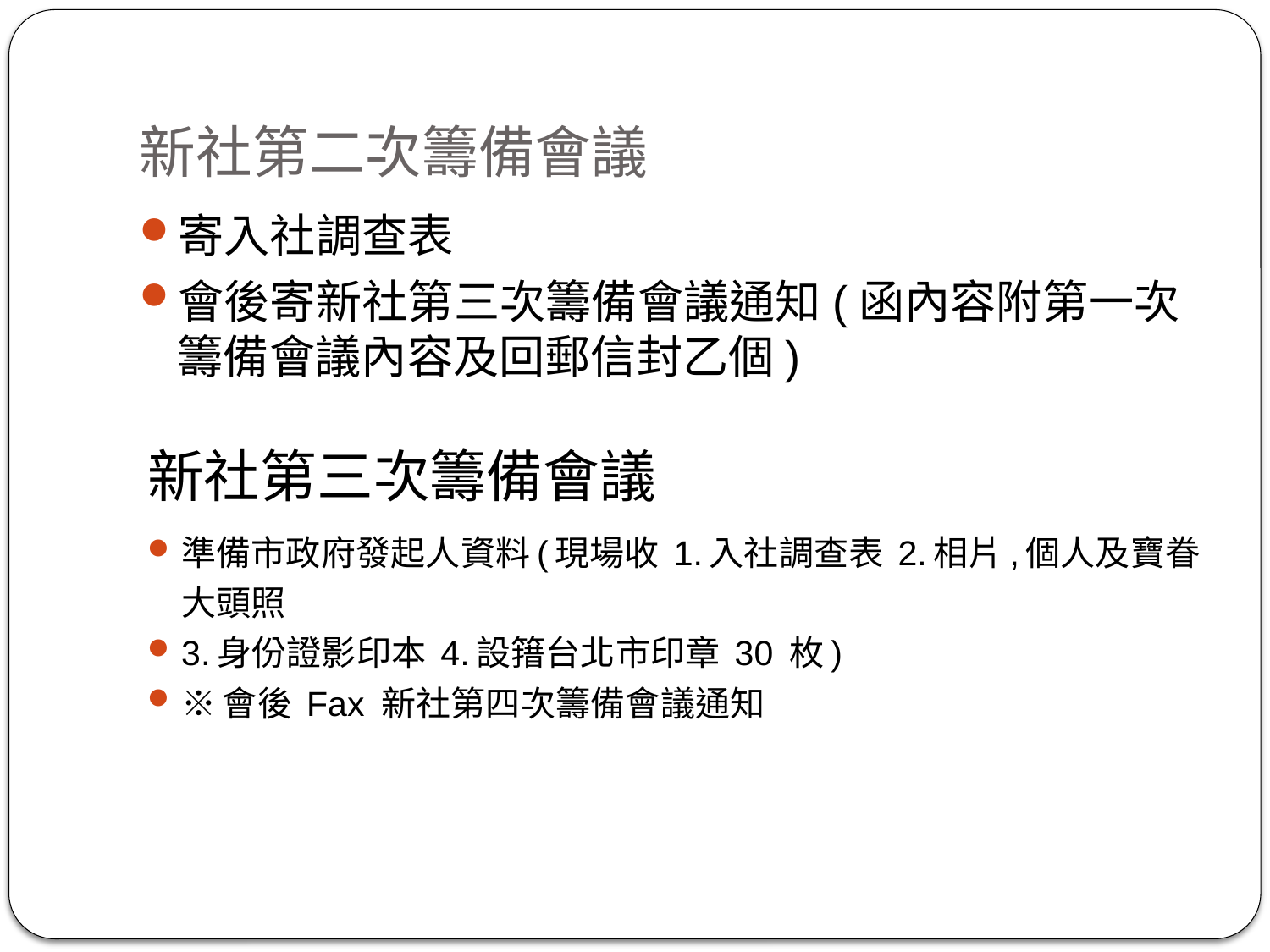

# 新社第二次籌備會議
寄入社調查表
會後寄新社第三次籌備會議通知(函內容附第一次籌備會議內容及回郵信封乙個)
新社第三次籌備會議
準備市政府發起人資料(現場收 1.入社調查表 2.相片,個人及寶眷大頭照
3.身份證影印本 4.設簎台北市印章 30 枚)
※會後 Fax 新社第四次籌備會議通知